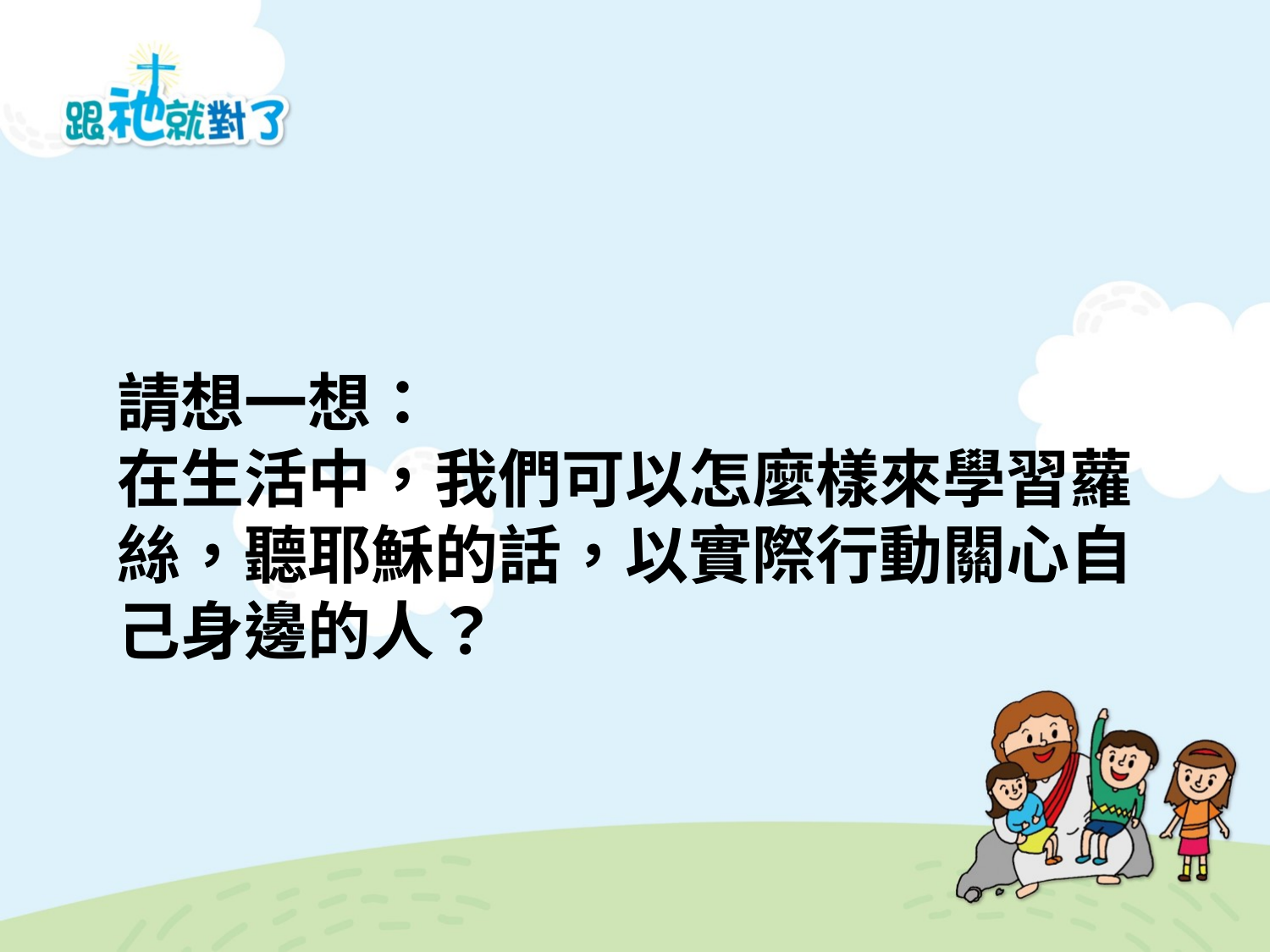

請想一想：
在生活中，我們可以怎麼樣來學習蘿絲，聽耶穌的話，以實際行動關心自己身邊的人？